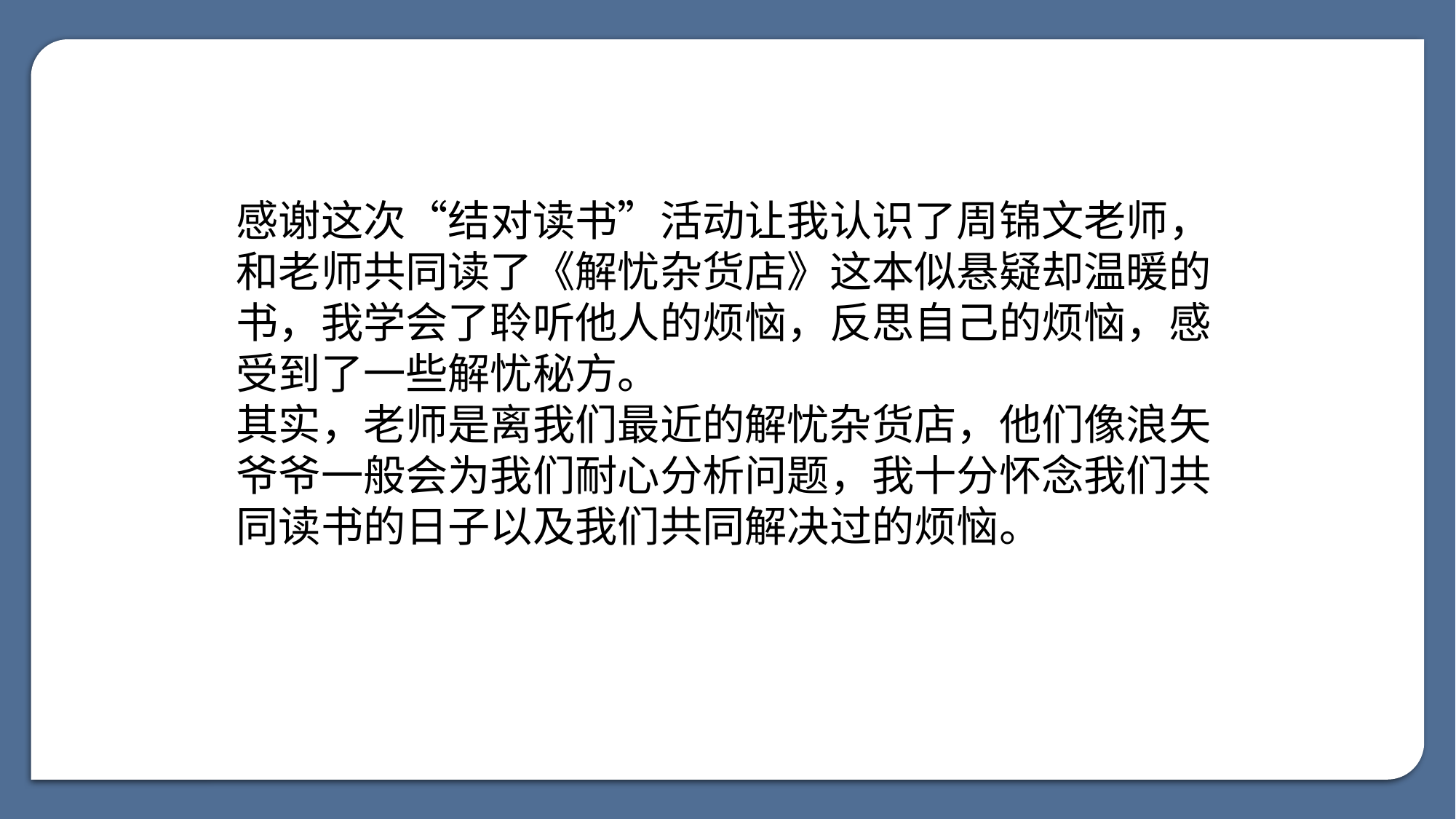

感谢这次“结对读书”活动让我认识了周锦文老师，和老师共同读了《解忧杂货店》这本似悬疑却温暖的书，我学会了聆听他人的烦恼，反思自己的烦恼，感受到了一些解忧秘方。
其实，老师是离我们最近的解忧杂货店，他们像浪矢爷爷一般会为我们耐心分析问题，我十分怀念我们共同读书的日子以及我们共同解决过的烦恼。